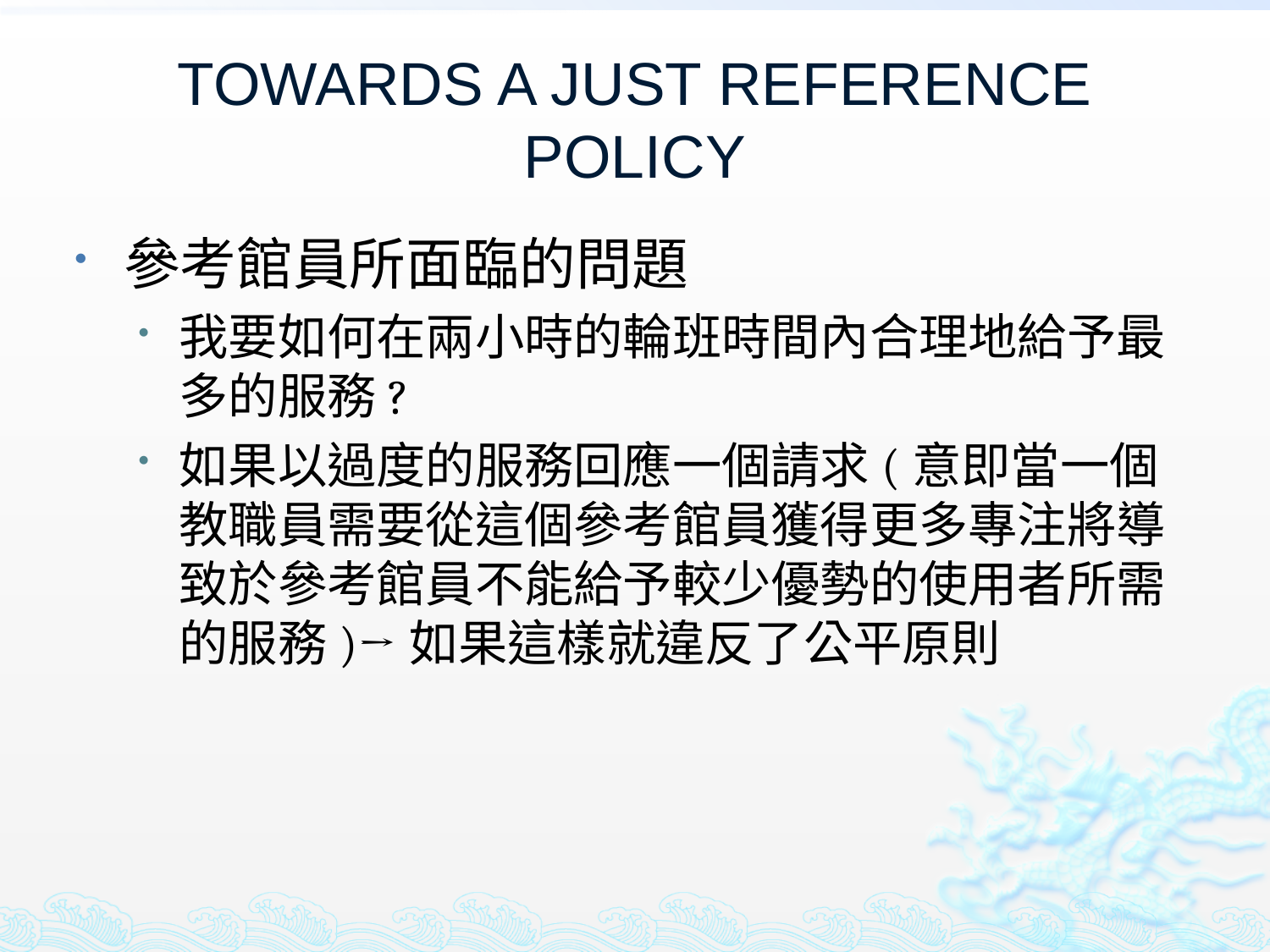

# TOWARDS A JUST REFERENCE POLICY
參考館員所面臨的問題
我要如何在兩小時的輪班時間內合理地給予最多的服務?
如果以過度的服務回應一個請求(意即當一個教職員需要從這個參考館員獲得更多專注將導致於參考館員不能給予較少優勢的使用者所需的服務)→如果這樣就違反了公平原則